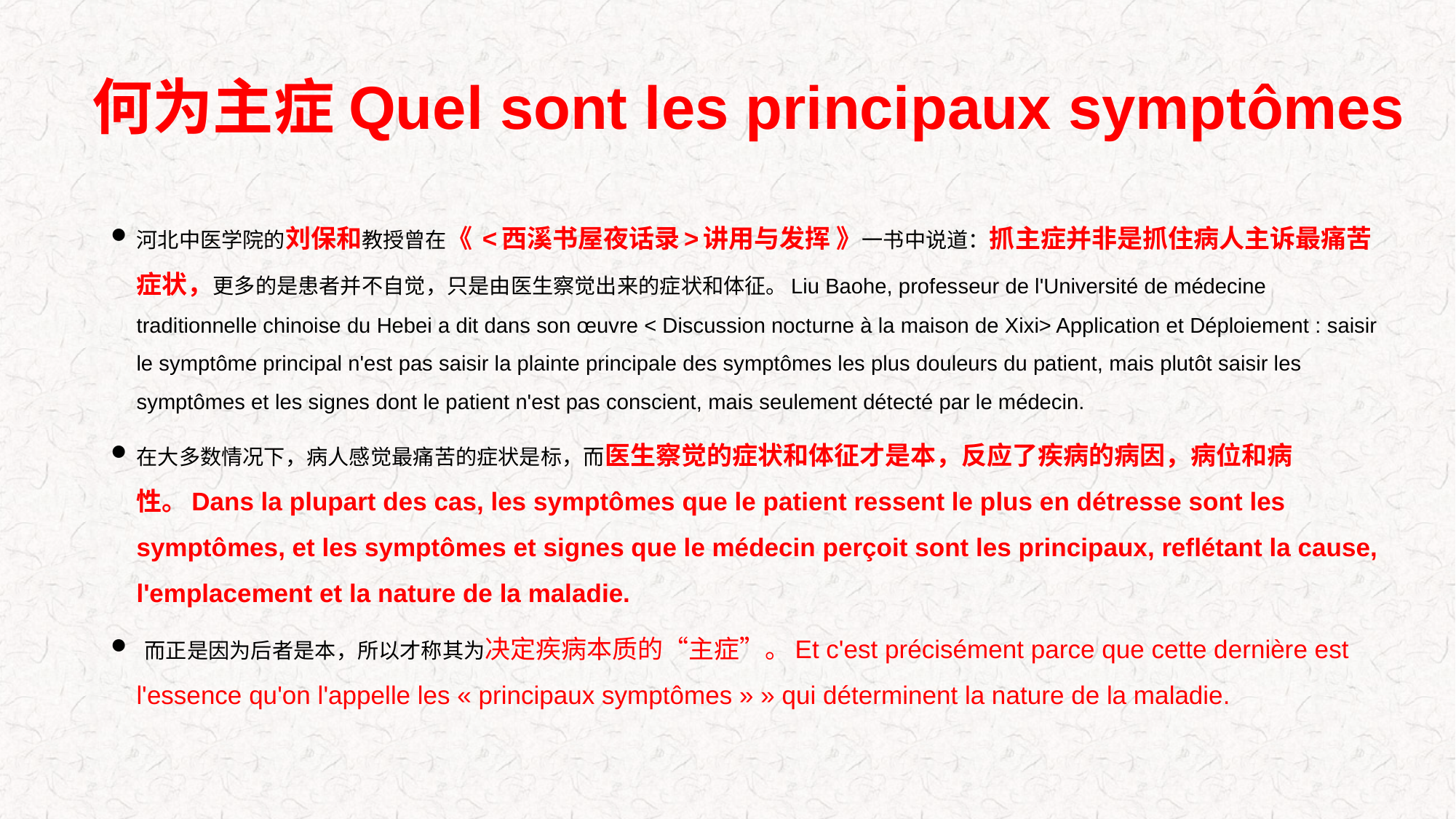

# 何为主症Quel sont les principaux symptômes
河北中医学院的刘保和教授曾在《 <西溪书屋夜话录>讲用与发挥 》一书中说道：抓主症并非是抓住病人主诉最痛苦症状，更多的是患者并不自觉，只是由医生察觉出来的症状和体征。Liu Baohe, professeur de l'Université de médecine traditionnelle chinoise du Hebei a dit dans son œuvre < Discussion nocturne à la maison de Xixi> Application et Déploiement : saisir le symptôme principal n'est pas saisir la plainte principale des symptômes les plus douleurs du patient, mais plutôt saisir les symptômes et les signes dont le patient n'est pas conscient, mais seulement détecté par le médecin.
在大多数情况下，病人感觉最痛苦的症状是标，而医生察觉的症状和体征才是本，反应了疾病的病因，病位和病性。Dans la plupart des cas, les symptômes que le patient ressent le plus en détresse sont les symptômes, et les symptômes et signes que le médecin perçoit sont les principaux, reflétant la cause, l'emplacement et la nature de la maladie.
 而正是因为后者是本，所以才称其为决定疾病本质的“主症”。Et c'est précisément parce que cette dernière est l'essence qu'on l'appelle les « principaux symptômes » » qui déterminent la nature de la maladie.